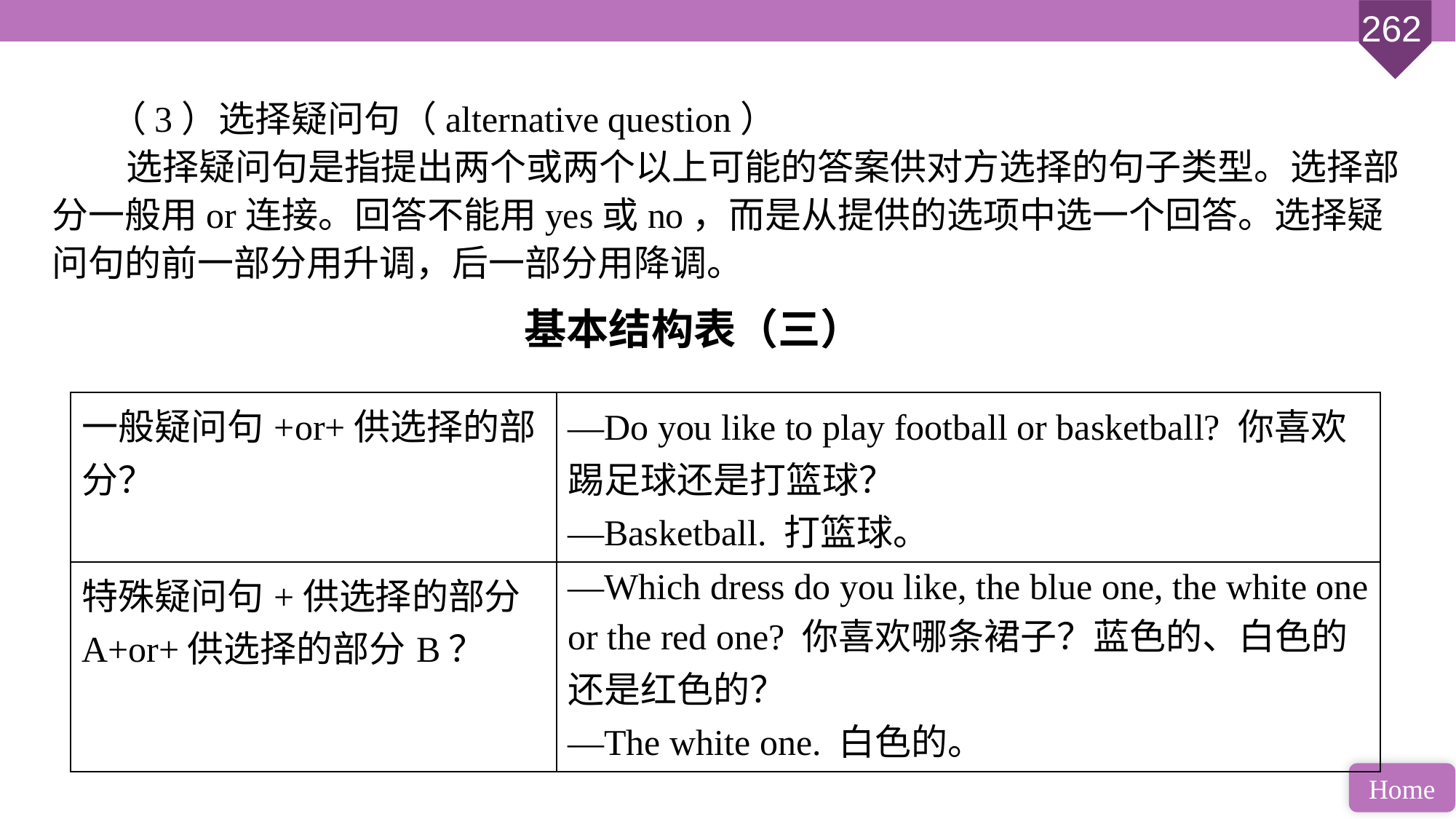

（3）选择疑问句（alternative question）
        选择疑问句是指提出两个或两个以上可能的答案供对方选择的句子类型。选择部分一般用or连接。回答不能用yes或no，而是从提供的选项中选一个回答。选择疑问句的前一部分用升调，后一部分用降调。
基本结构表（三）
| 一般疑问句+or+供选择的部分？ | —Do you like to play football or basketball? 你喜欢踢足球还是打篮球？ —Basketball. 打篮球。 |
| --- | --- |
| 特殊疑问句+供选择的部分A+or+供选择的部分B？ | —Which dress do you like, the blue one, the white one or the red one? 你喜欢哪条裙子？蓝色的、白色的还是红色的？ —The white one. 白色的。 |